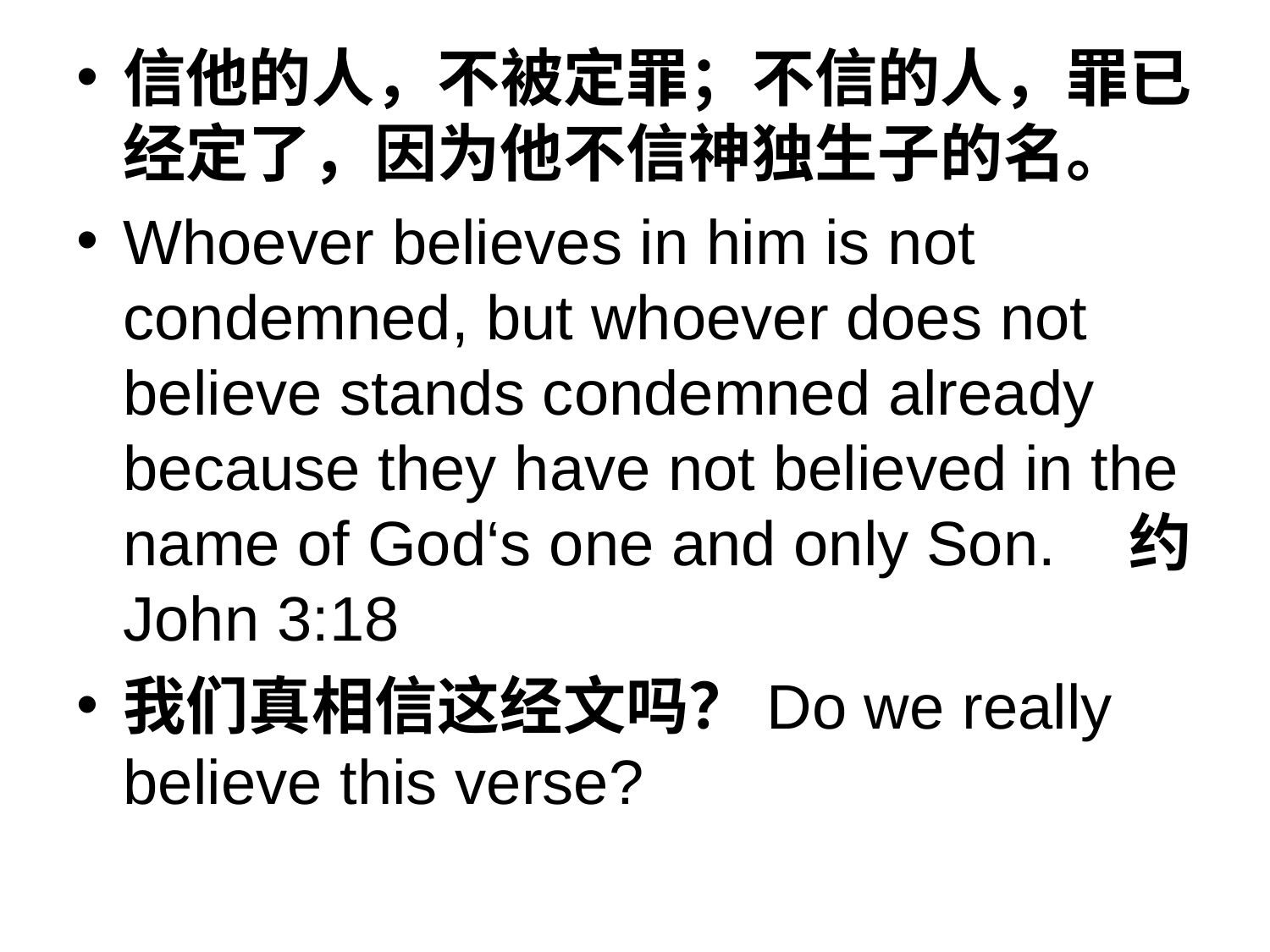

信他的人，不被定罪；不信的人，罪已经定了，因为他不信神独生子的名。
Whoever believes in him is not condemned, but whoever does not believe stands condemned already because they have not believed in the name of God‘s one and only Son. 							约 John 3:18
我们真相信这经文吗？Do we really believe this verse?